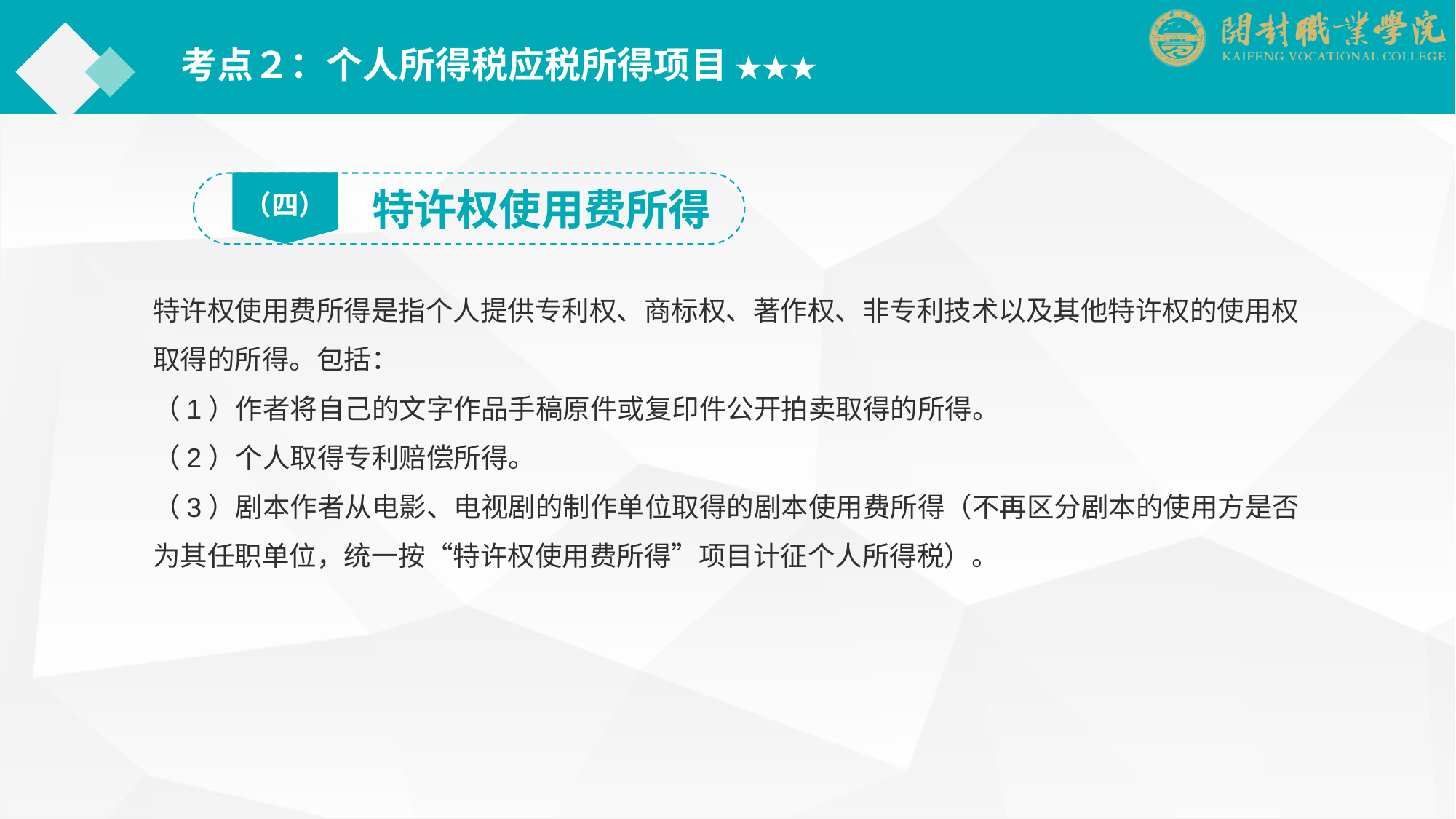

考点２：个人所得税应税所得项目 ★★★
（四）

特许权使用费所得
特许权使用费所得是指个人提供专利权、商标权、著作权、非专利技术以及其他特许权的使用权取得的所得。包括：
（1）作者将自己的文字作品手稿原件或复印件公开拍卖取得的所得。
（2）个人取得专利赔偿所得。
（3）剧本作者从电影、电视剧的制作单位取得的剧本使用费所得（不再区分剧本的使用方是否为其任职单位，统一按“特许权使用费所得”项目计征个人所得税）。